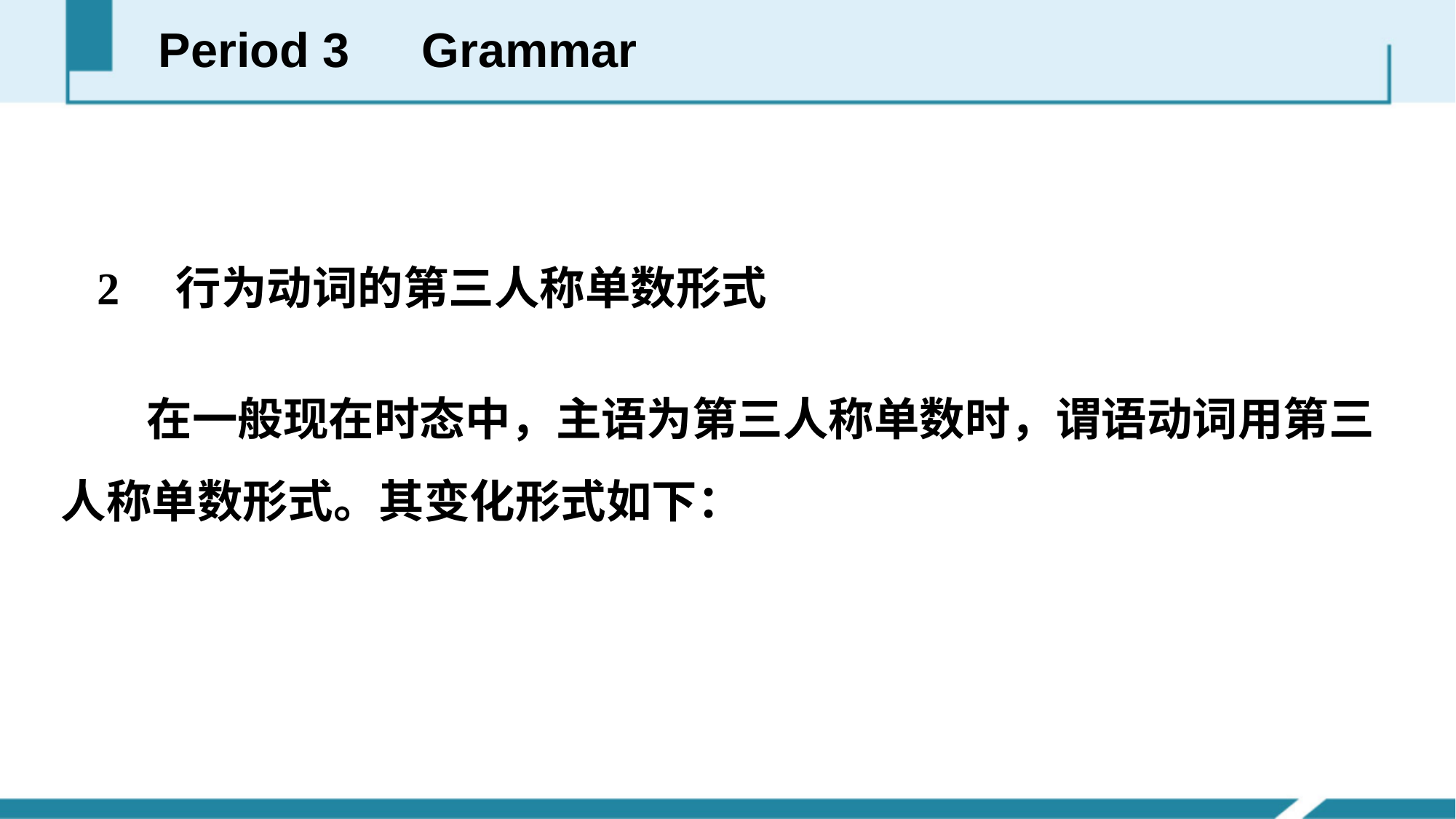

Period 3　Grammar
    2　行为动词的第三人称单数形式
在一般现在时态中，主语为第三人称单数时，谓语动词用第三人称单数形式。其变化形式如下：